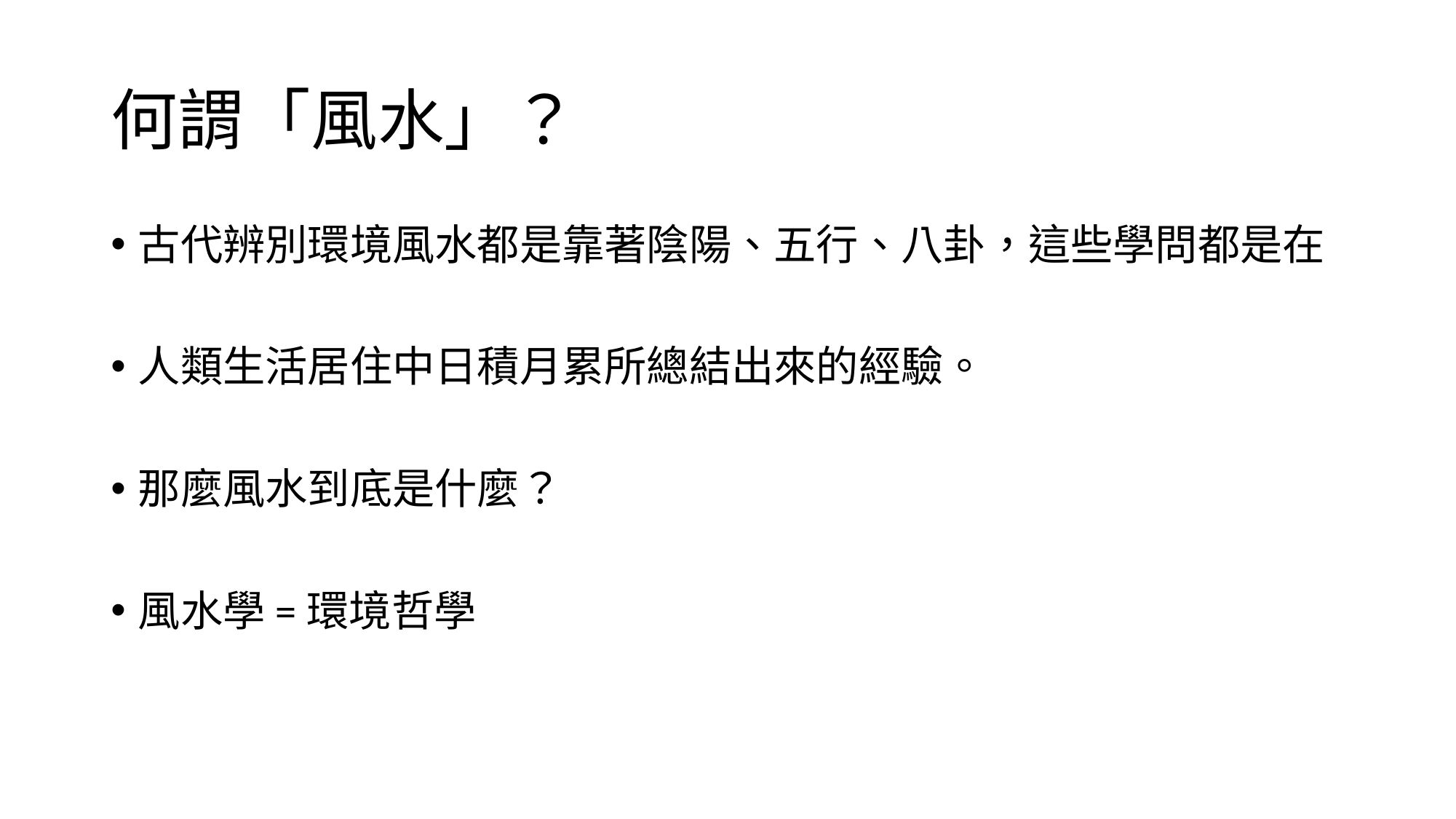

# 何謂「風水」？
古代辨別環境風水都是靠著陰陽、五行、八卦，這些學問都是在

人類生活居住中日積月累所總結出來的經驗。

那麼風水到底是什麼？

風水學=環境哲學